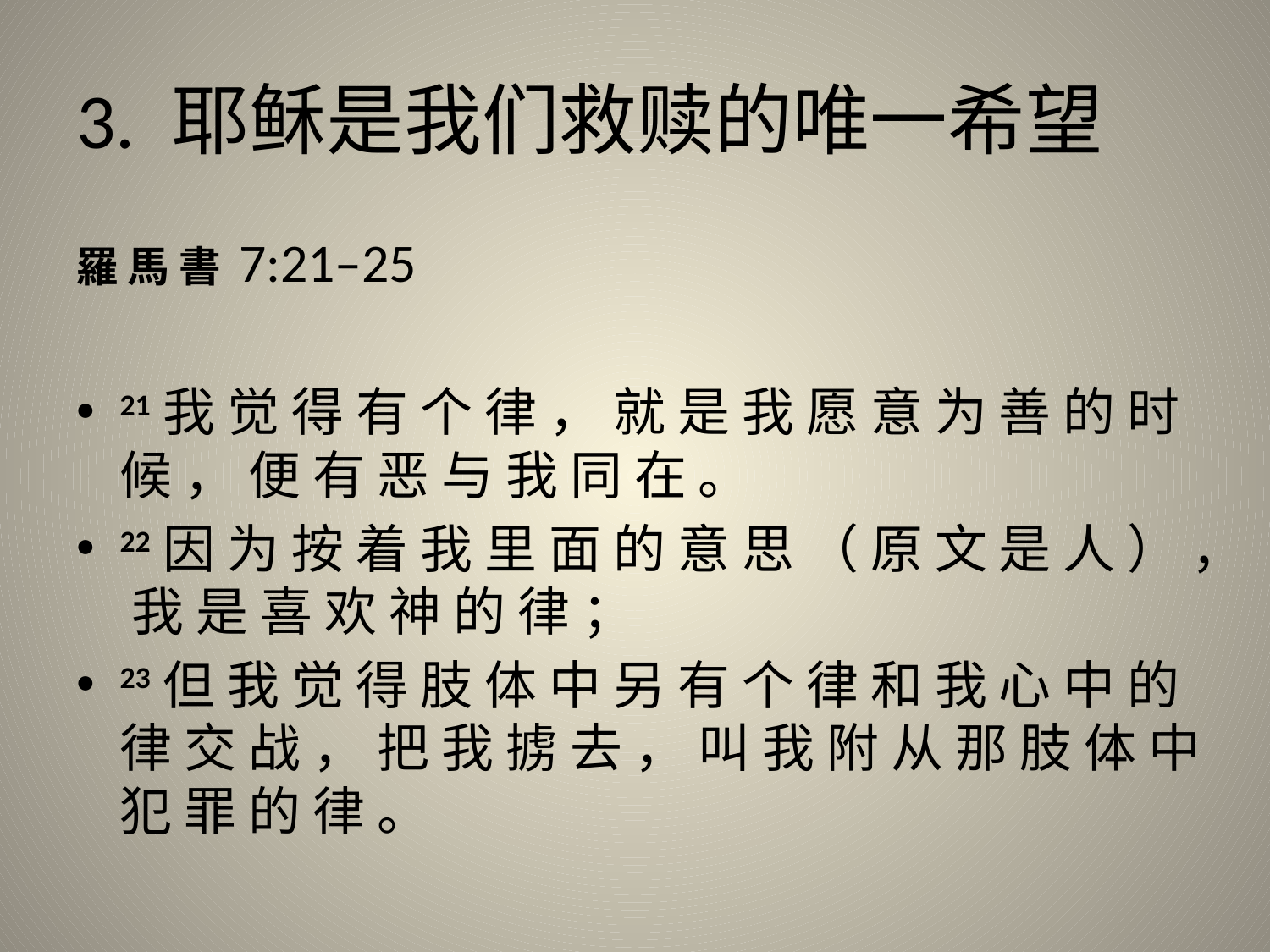

# 3. 耶稣是我们救赎的唯一希望
羅 馬 書 7:21–25

21 我 觉 得 有 个 律 ， 就 是 我 愿 意 为 善 的 时 候 ， 便 有 恶 与 我 同 在 。
22 因 为 按 着 我 里 面 的 意 思 （ 原 文 是 人 ） ， 我 是 喜 欢 神 的 律 ；
23 但 我 觉 得 肢 体 中 另 有 个 律 和 我 心 中 的 律 交 战 ， 把 我 掳 去 ， 叫 我 附 从 那 肢 体 中 犯 罪 的 律 。